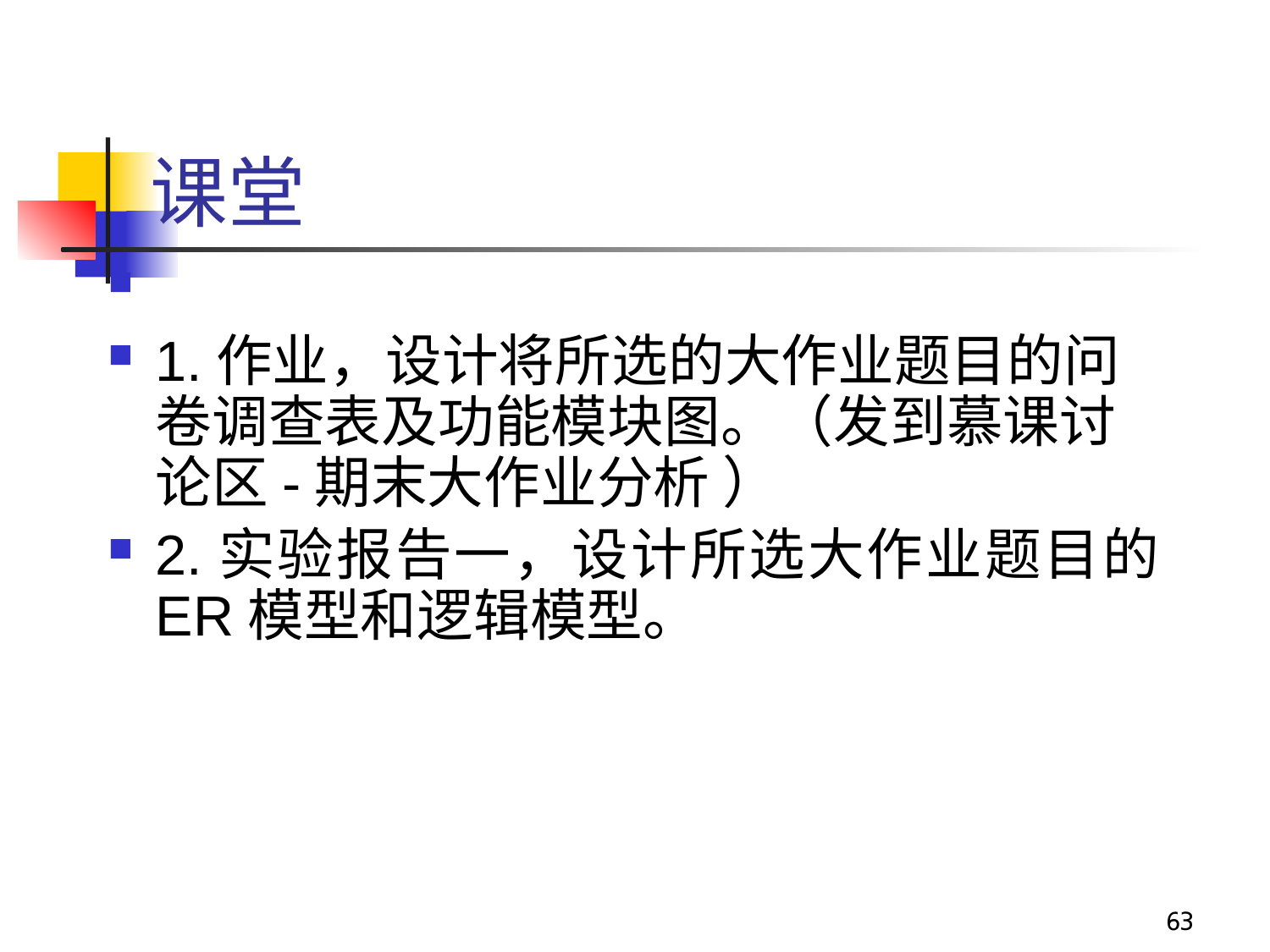

# 课堂

1.作业，设计将所选的大作业题目的问卷调查表及功能模块图。（发到慕课讨论区-期末大作业分析 ）
2.实验报告一，设计所选大作业题目的ER模型和逻辑模型。
63